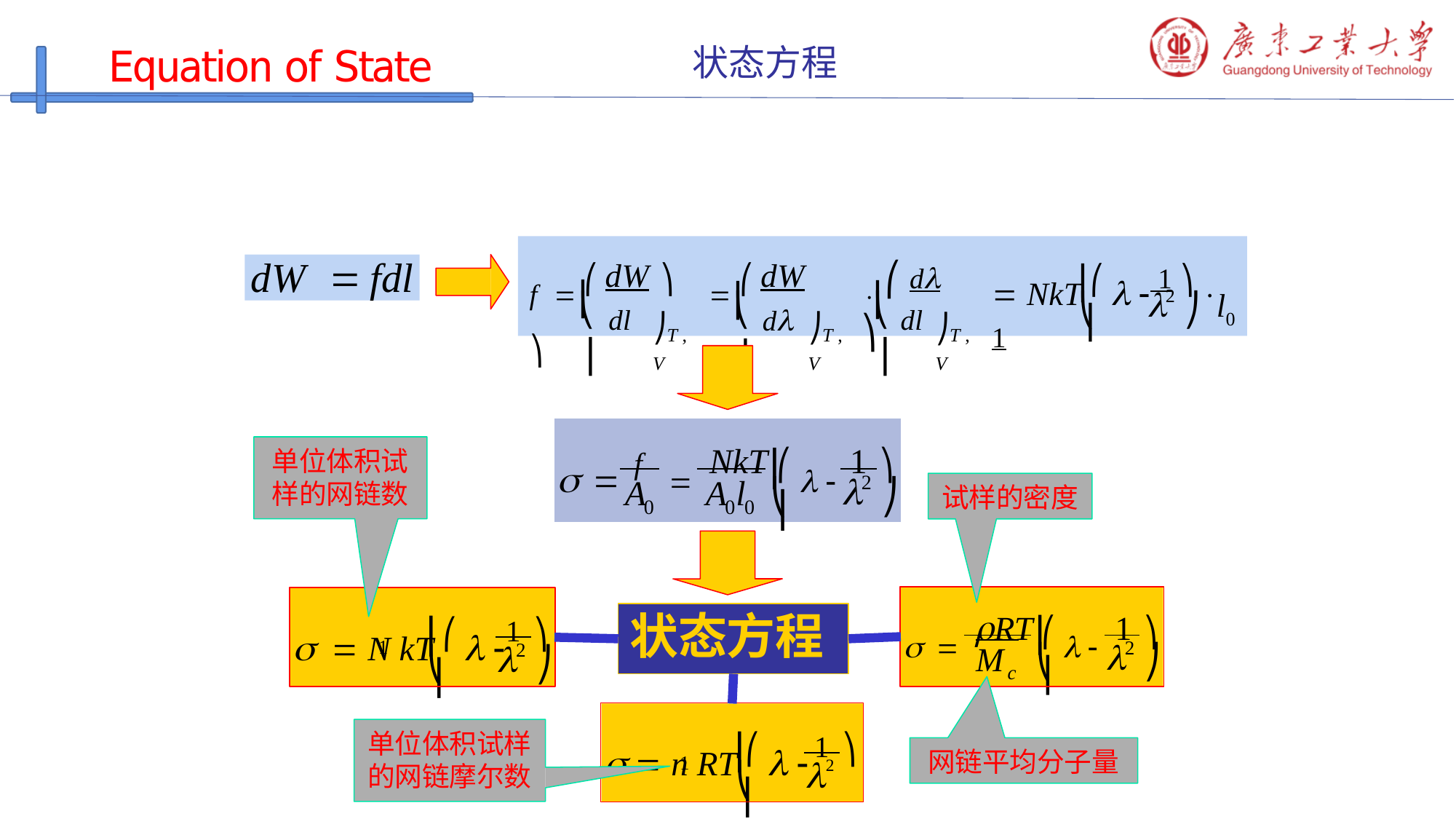

状态方程
# Equation of State
f	= ⎛ dW ⎞	= ⎛ dW ⎞

⋅ ⎛ dλ ⎞
dW	=	fdl

= NkT ⎛ λ − 1 ⎞ ⋅ 1
⎜ dλ ⎟
⎜	dl	⎟
⎜ dl ⎟
⎜	⎟
λ
2
l
⎝
⎝
⎝
⎝
⎠
⎠T ,V
⎠T ,V
⎠T ,V
0

=  NkT ⎛ λ −	1 ⎞

σ =	f
单位体积试 样的网链数
⎜	⎟
λ
2
A	A l

⎝
⎠

试样的密度
0
0 0

σ  =  ρRT ⎛ λ −	1 ⎞

状态方程
σ  = N kT ⎛ λ −	1 ⎞
⎜	⎟
⎜	⎟
λ
1
2
λ

2
M

⎠
⎝

⎝
⎠
c

σ = n RT ⎛ λ −	1 ⎞
单位体积试样 的网链摩尔数
⎜	2 ⎟
网链平均分子量
1
λ	⎠

⎝